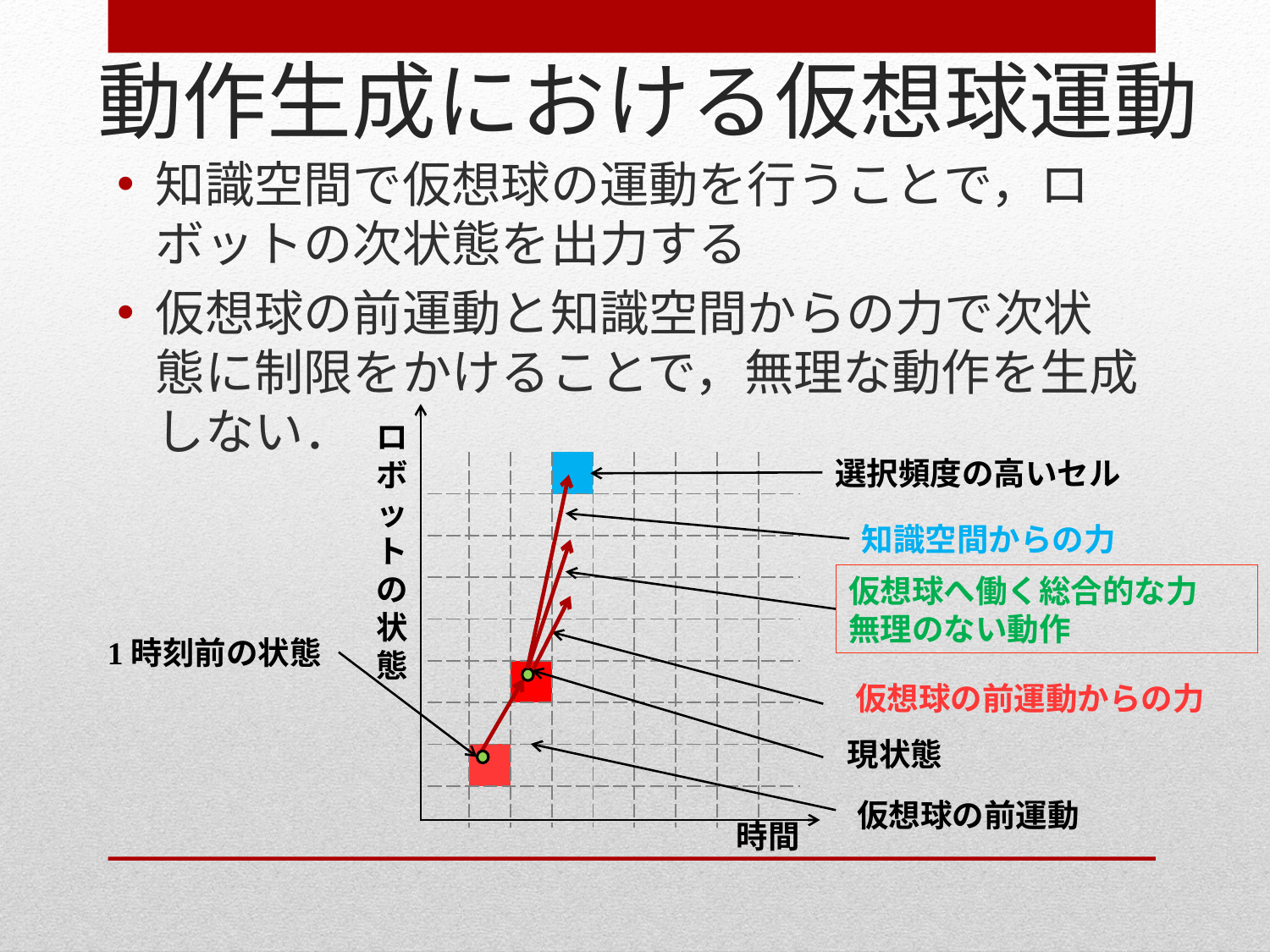

# 動作生成における仮想球運動
知識空間で仮想球の運動を行うことで，ロボットの次状態を出力する
仮想球の前運動と知識空間からの力で次状態に制限をかけることで，無理な動作を生成しない．

時間
ロボットの状態
1時刻前の状態

仮想球の前運動からの力
現状態

仮想球の前運動
選択頻度の高いセル
|  |  |  |  |  |  |  |  |  |
| --- | --- | --- | --- | --- | --- | --- | --- | --- |
|  |  |  |  |  |  |  |  |  |
|  |  |  |  |  |  |  |  |  |
|  |  |  |  |  |  |  |  |  |
|  |  |  |  |  |  |  |  |  |
|  |  |  |  |  |  |  |  |  |
|  |  |  |  |  |  |  |  |  |
|  |  |  |  |  |  |  |  |  |
|  |  |  |  |  |  |  |  |  |
知識空間からの力
仮想球へ働く総合的な力
無理のない動作